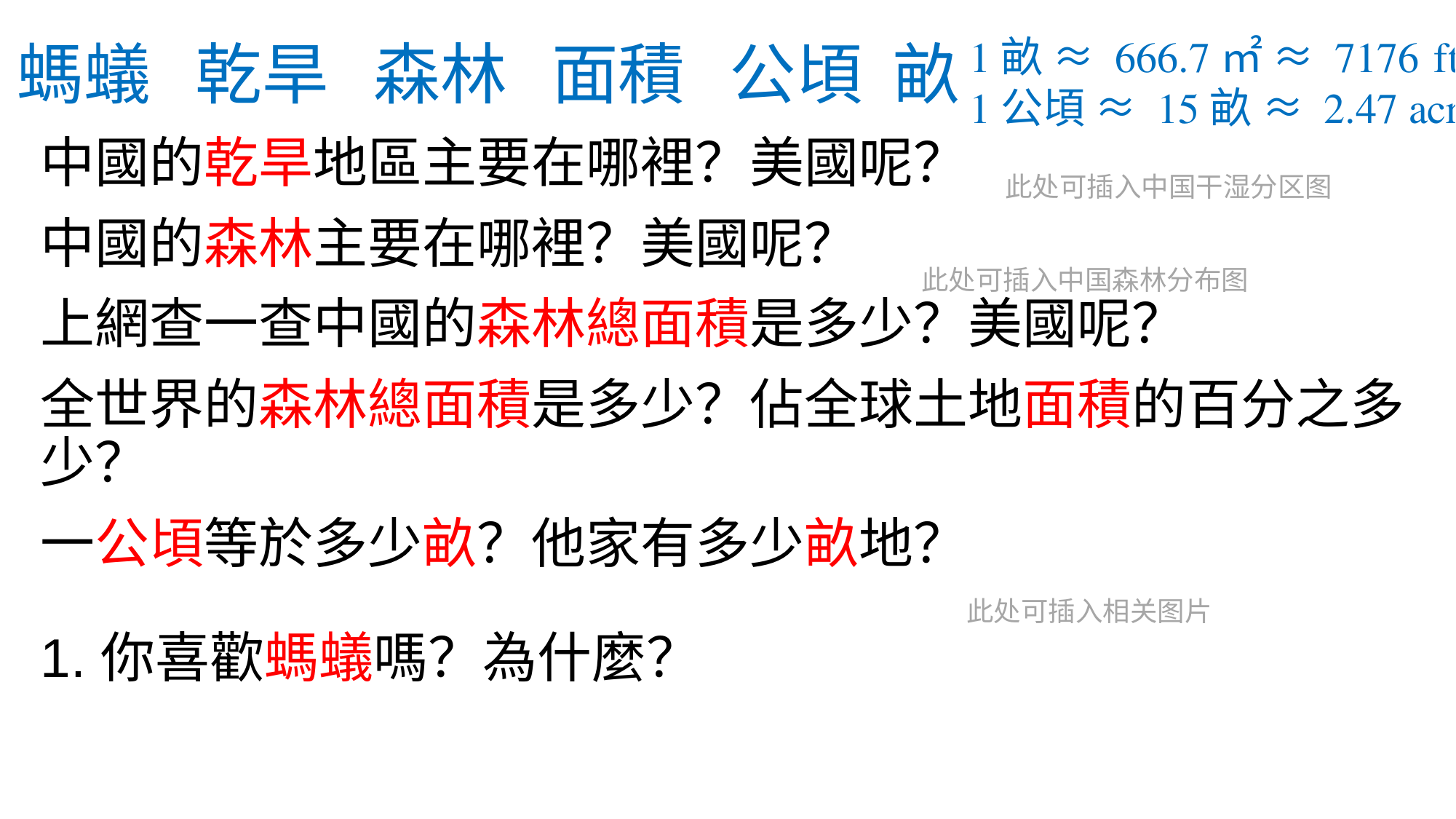

# 螞蟻   乾旱   森林   面積   公頃  畝
1畝 ≈ 666.7㎡ ≈ 7176 ft²
1公頃 ≈ 15畝 ≈ 2.47 acre
中國的乾旱地區主要在哪裡？美國呢？
中國的森林主要在哪裡？美國呢？
上網查一查中國的森林總面積是多少？美國呢？
全世界的森林總面積是多少？佔全球土地面積的百分之多少？
一公頃等於多少畝？他家有多少畝地？
你喜歡螞蟻嗎？為什麼？
此处可插入中国干湿分区图
此处可插入中国森林分布图
此处可插入相关图片